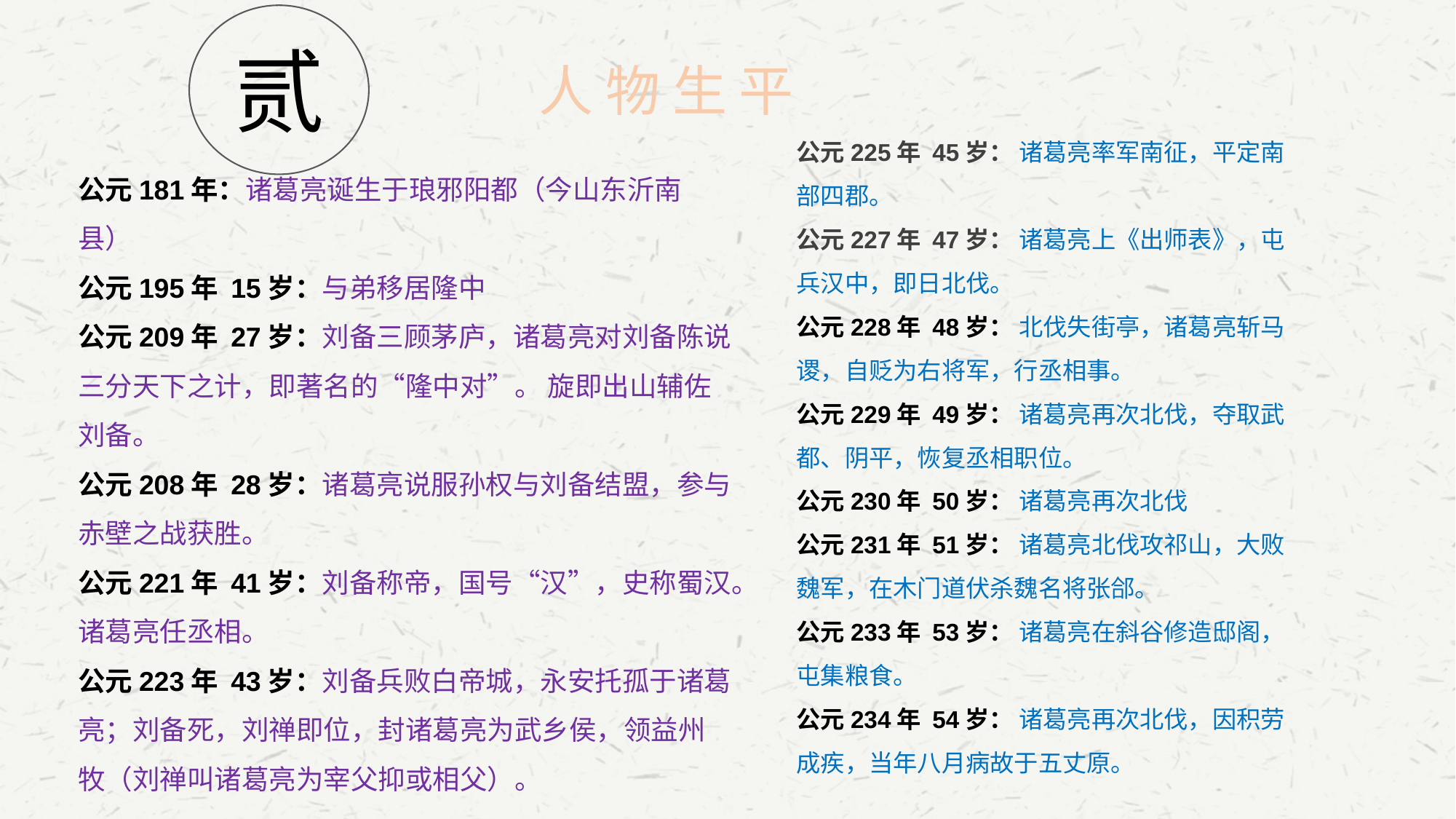

贰
人 物 生 平
公元225年 45岁： 诸葛亮率军南征，平定南部四郡。
公元227年 47岁： 诸葛亮上《出师表》，屯兵汉中，即日北伐。
公元228年 48岁： 北伐失街亭，诸葛亮斩马谡，自贬为右将军，行丞相事。
公元229年 49岁： 诸葛亮再次北伐，夺取武都、阴平，恢复丞相职位。
公元230年 50岁： 诸葛亮再次北伐
公元231年 51岁： 诸葛亮北伐攻祁山，大败魏军，在木门道伏杀魏名将张郃。
公元233年 53岁： 诸葛亮在斜谷修造邸阁，屯集粮食。
公元234年 54岁： 诸葛亮再次北伐，因积劳成疾，当年八月病故于五丈原。
公元181年：诸葛亮诞生于琅邪阳都（今山东沂南县）
公元195年 15岁：与弟移居隆中
公元209年 27岁：刘备三顾茅庐，诸葛亮对刘备陈说三分天下之计，即著名的“隆中对”。 旋即出山辅佐刘备。
公元208年 28岁：诸葛亮说服孙权与刘备结盟，参与赤壁之战获胜。
公元221年 41岁：刘备称帝，国号“汉”，史称蜀汉。诸葛亮任丞相。
公元223年 43岁：刘备兵败白帝城，永安托孤于诸葛亮；刘备死，刘禅即位，封诸葛亮为武乡侯，领益州牧（刘禅叫诸葛亮为宰父抑或相父）。